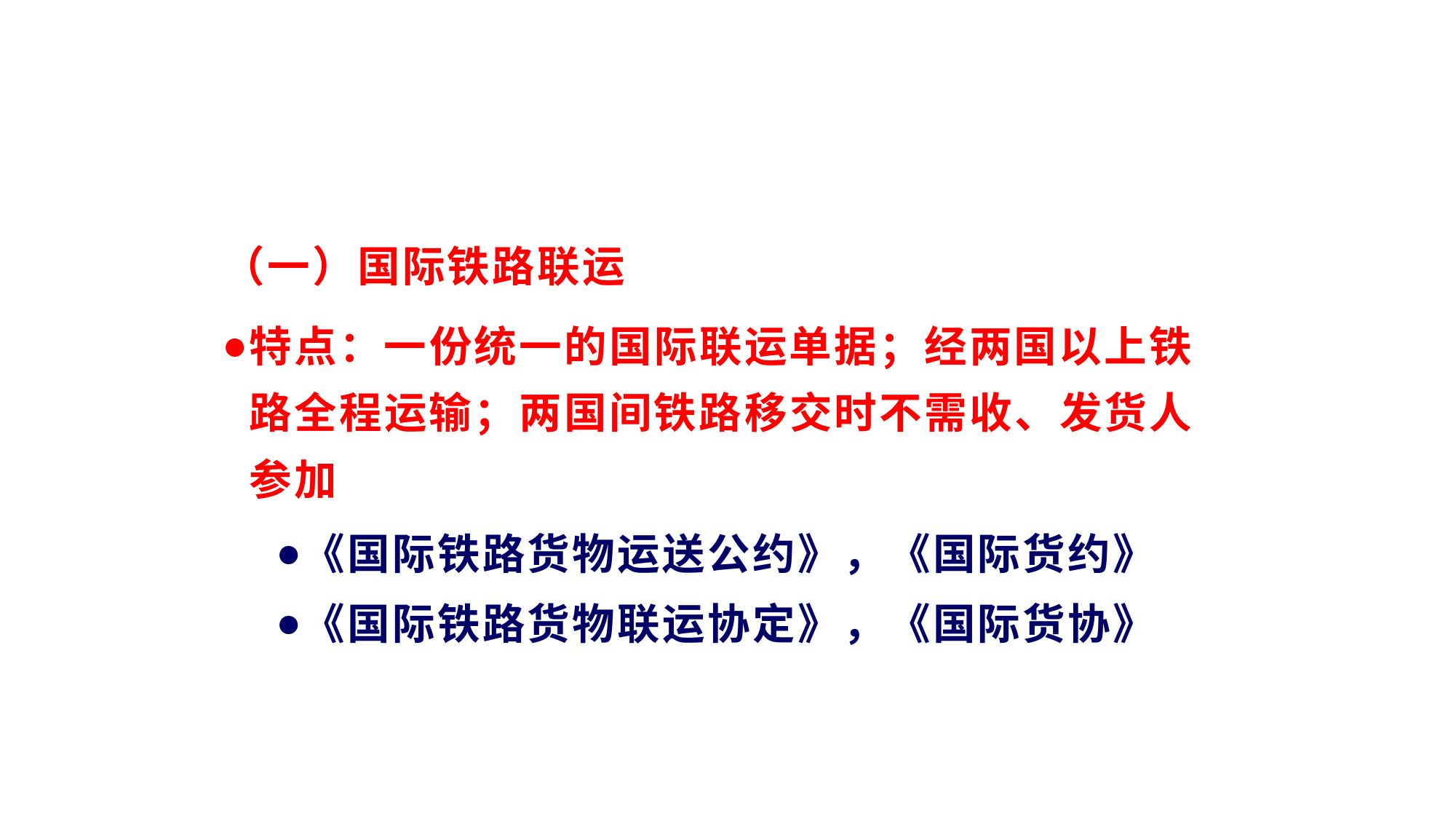

#
（一）国际铁路联运
特点：一份统一的国际联运单据；经两国以上铁路全程运输；两国间铁路移交时不需收、发货人参加
《国际铁路货物运送公约》，《国际货约》
《国际铁路货物联运协定》，《国际货协》